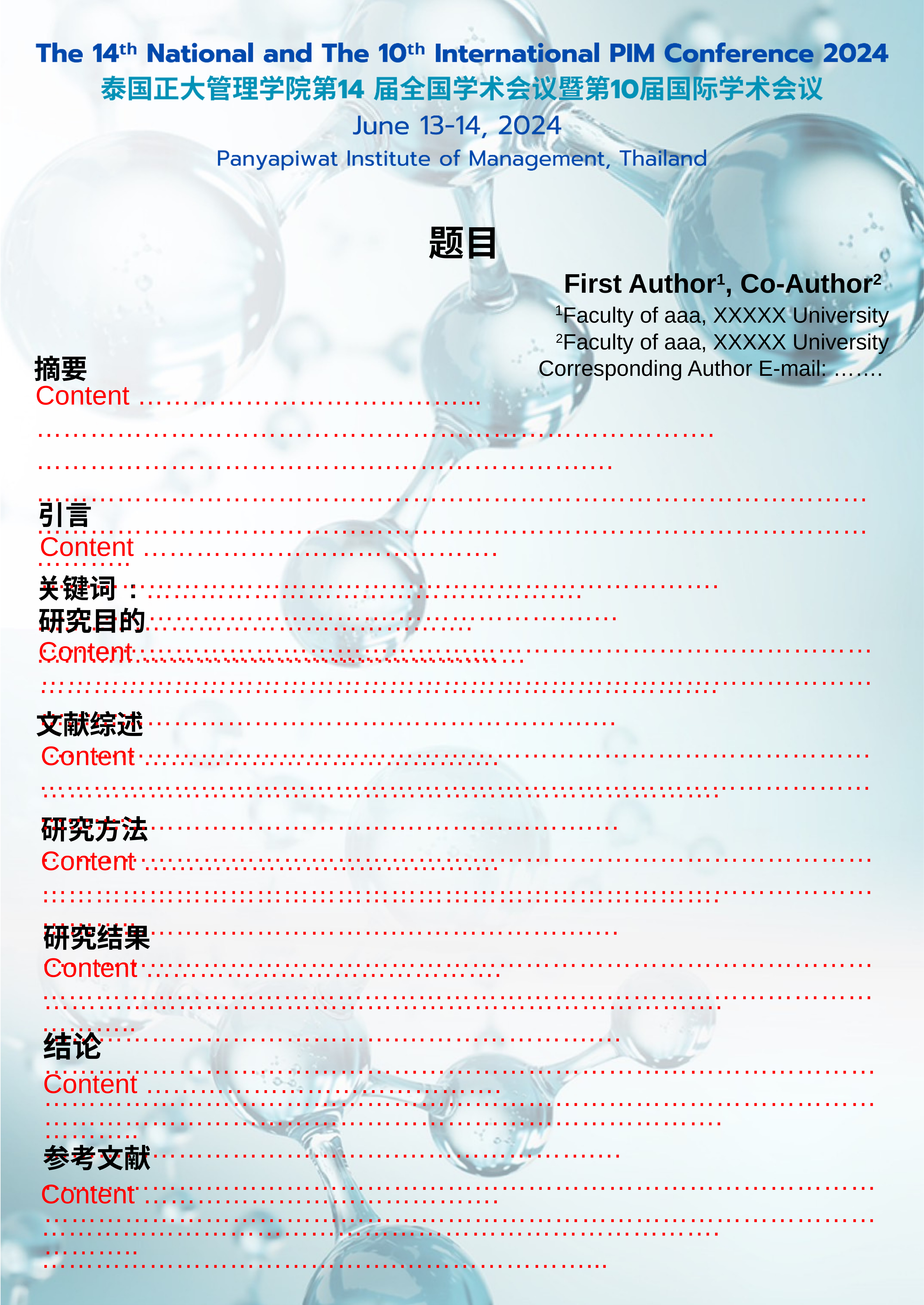

题目
First Author1, Co-Author2 ​
1Faculty of aaa, XXXXX University
2Faculty of aaa, XXXXX University​
Corresponding Author E-mail: …….
摘要
Content ………………………………...………………………………………………………………….………………………………….………………….…
……………………………………………………………………………………………………………………………………………………………………………..
关键词 : ………………………………………….………………………………………….………………………………………….……
引言
Content ………………………………….………………………………………………………………….………………………………….………………….…
……………………………………………………………………………………………………………………………………………………………………………..
研究目的​
Content ………………………………….………………………………………………………………….………………………………….………………….…
……………………………………………………………………………………………………………………………………………………………………………..
文献综述
Content ………………………………….………………………………………………………………….………………………………….………………….…
……………………………………………………………………………………………………………………………………………………………………………..
研究方法​
Content ………………………………….………………………………………………………………….………………………………….………………….…
……………………………………………………………………………………………………………………………………………………………………………..
研究结果
Content ………………………………….………………………………………………………………….………………………………….………………….…
……………………………………………………………………………………………………………………………………………………………………………..
结论
Content ………………………………….………………………………………………………………….………………………………….………………….…
……………………………………………………………………………………………………………………………………………………………………………..
参考文献
Content ………………………………….………………………………………………………………….………………………………….…………………...